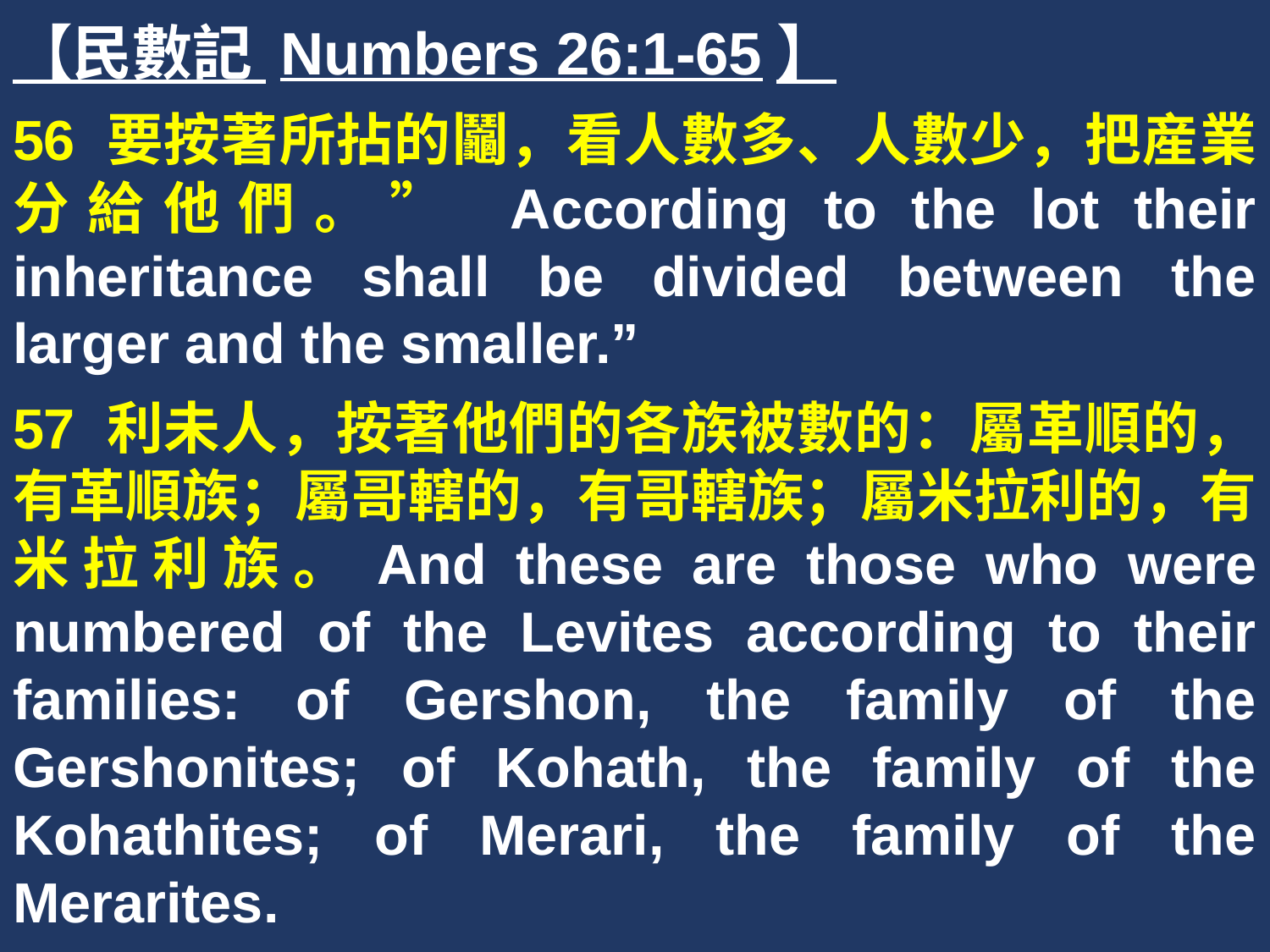

【民數記 Numbers 26:1-65】
56 要按著所拈的鬮，看人數多、人數少，把産業分給他們。” According to the lot their inheritance shall be divided between the larger and the smaller.”
57 利未人，按著他們的各族被數的：屬革順的，有革順族；屬哥轄的，有哥轄族；屬米拉利的，有米拉利族。And these are those who were numbered of the Levites according to their families: of Gershon, the family of the Gershonites; of Kohath, the family of the Kohathites; of Merari, the family of the Merarites.